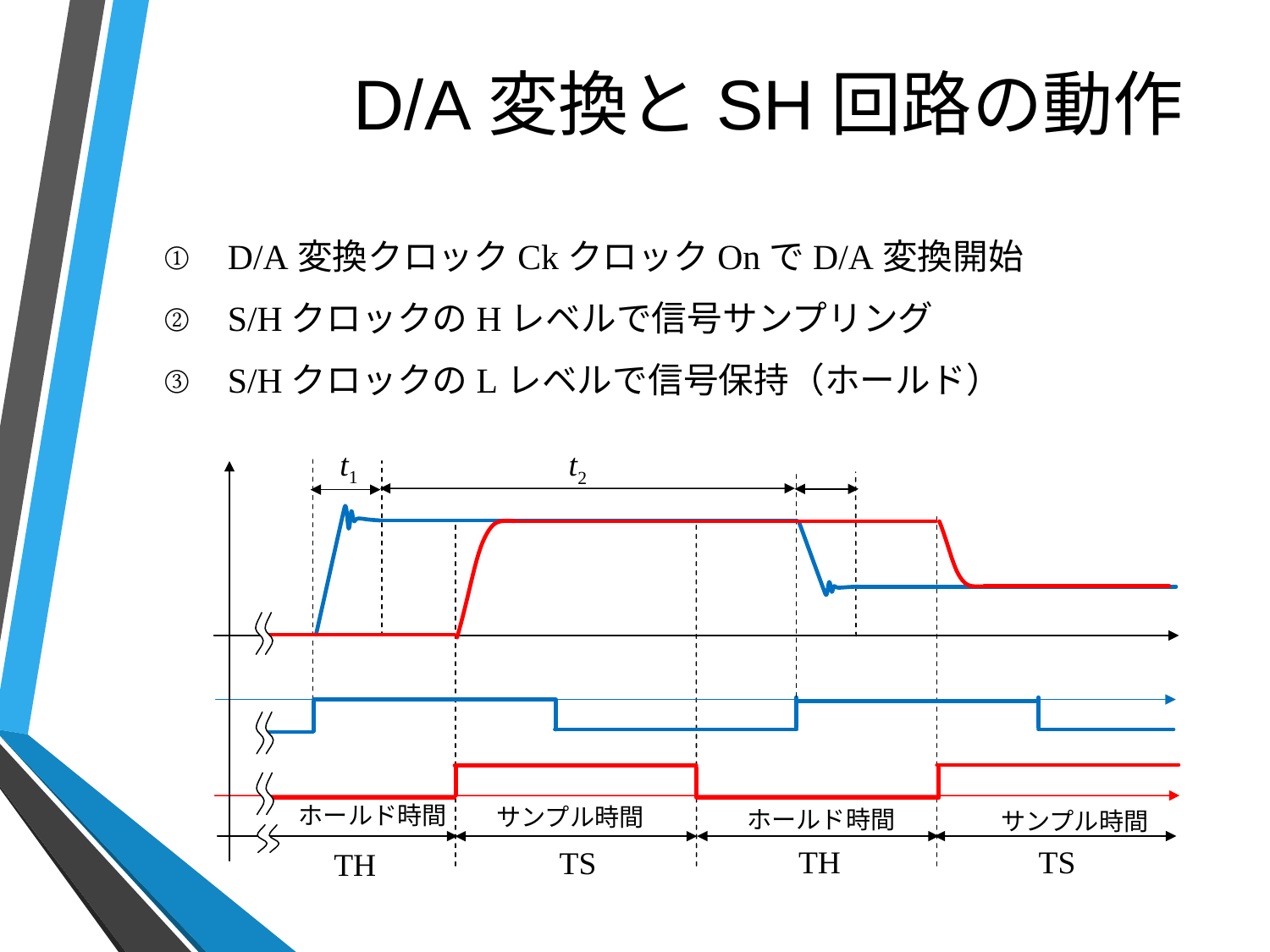

# D/A変換とSH回路の動作
D/A変換クロックCkクロックOnでD/A変換開始
S/HクロックのHレベルで信号サンプリング
S/HクロックのLレベルで信号保持（ホールド）
t1
t2

ホールド時間
サンプル時間
ホールド時間
サンプル時間
TH
TS
TS
TH